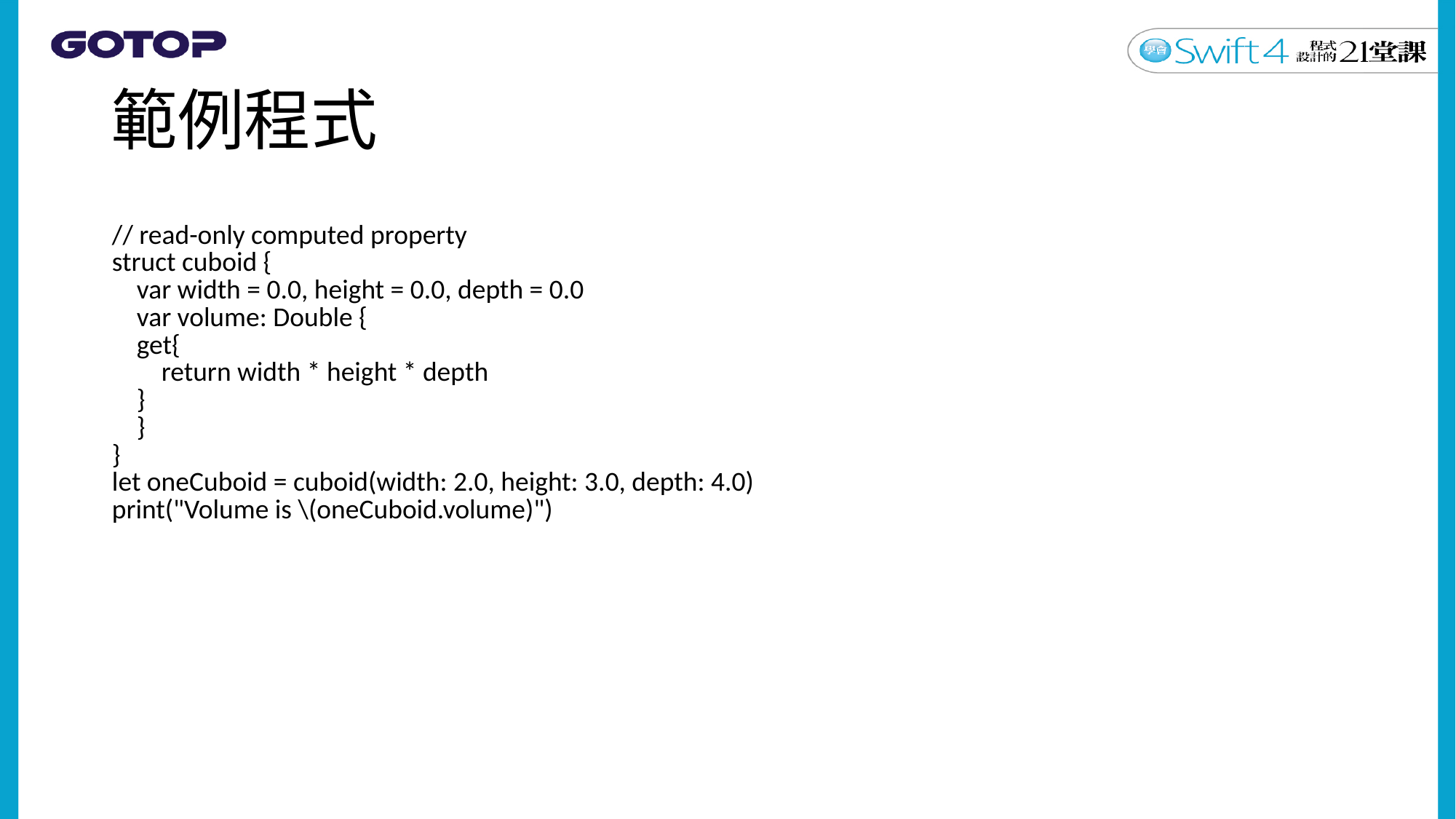

# 範例程式
| // read-only computed property struct cuboid { var width = 0.0, height = 0.0, depth = 0.0 var volume: Double { get{ return width \* height \* depth } } } let oneCuboid = cuboid(width: 2.0, height: 3.0, depth: 4.0) print("Volume is \(oneCuboid.volume)") |
| --- |